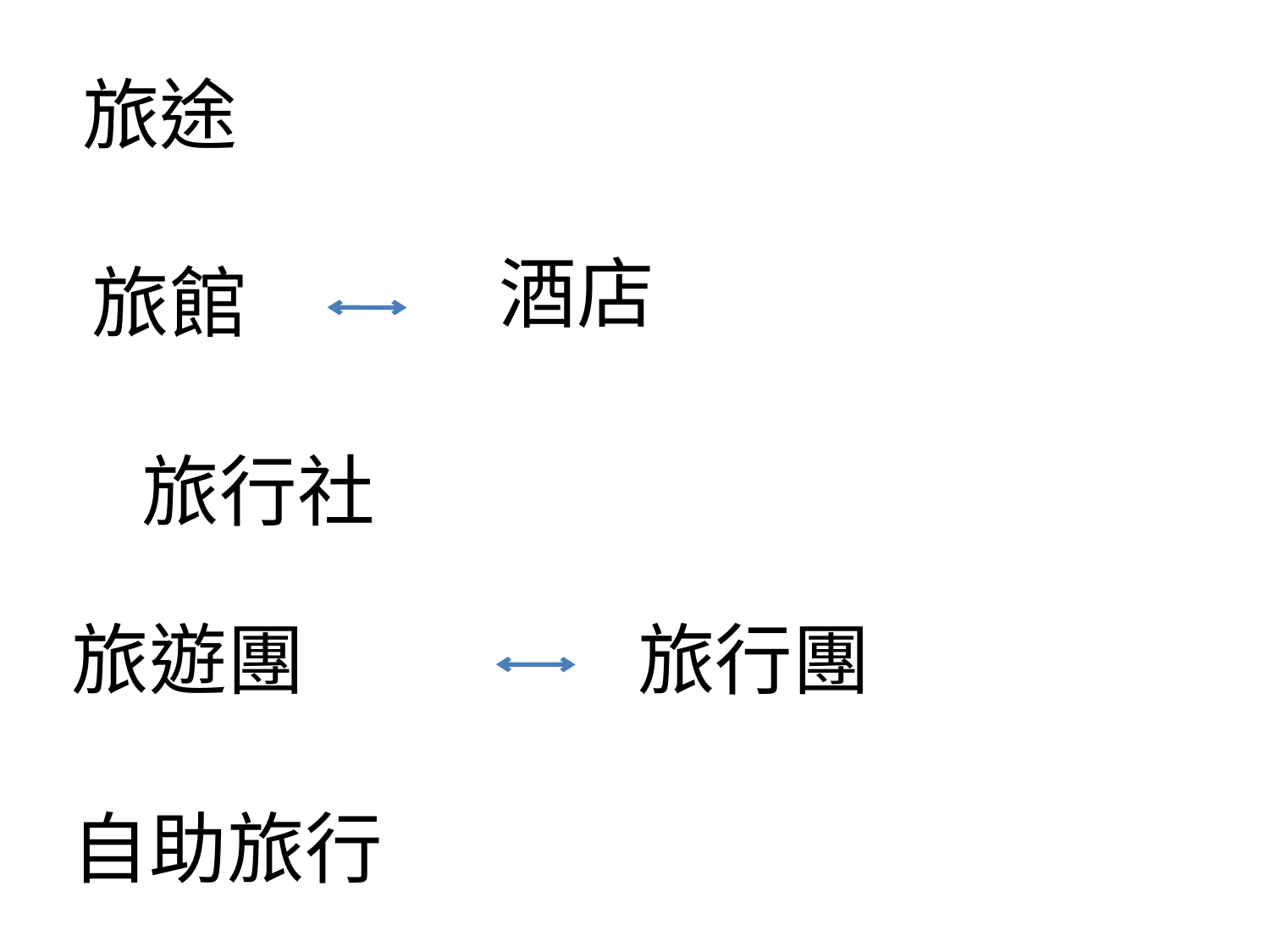

旅途
酒店
旅館
旅行社
旅遊團
旅行團
自助旅行